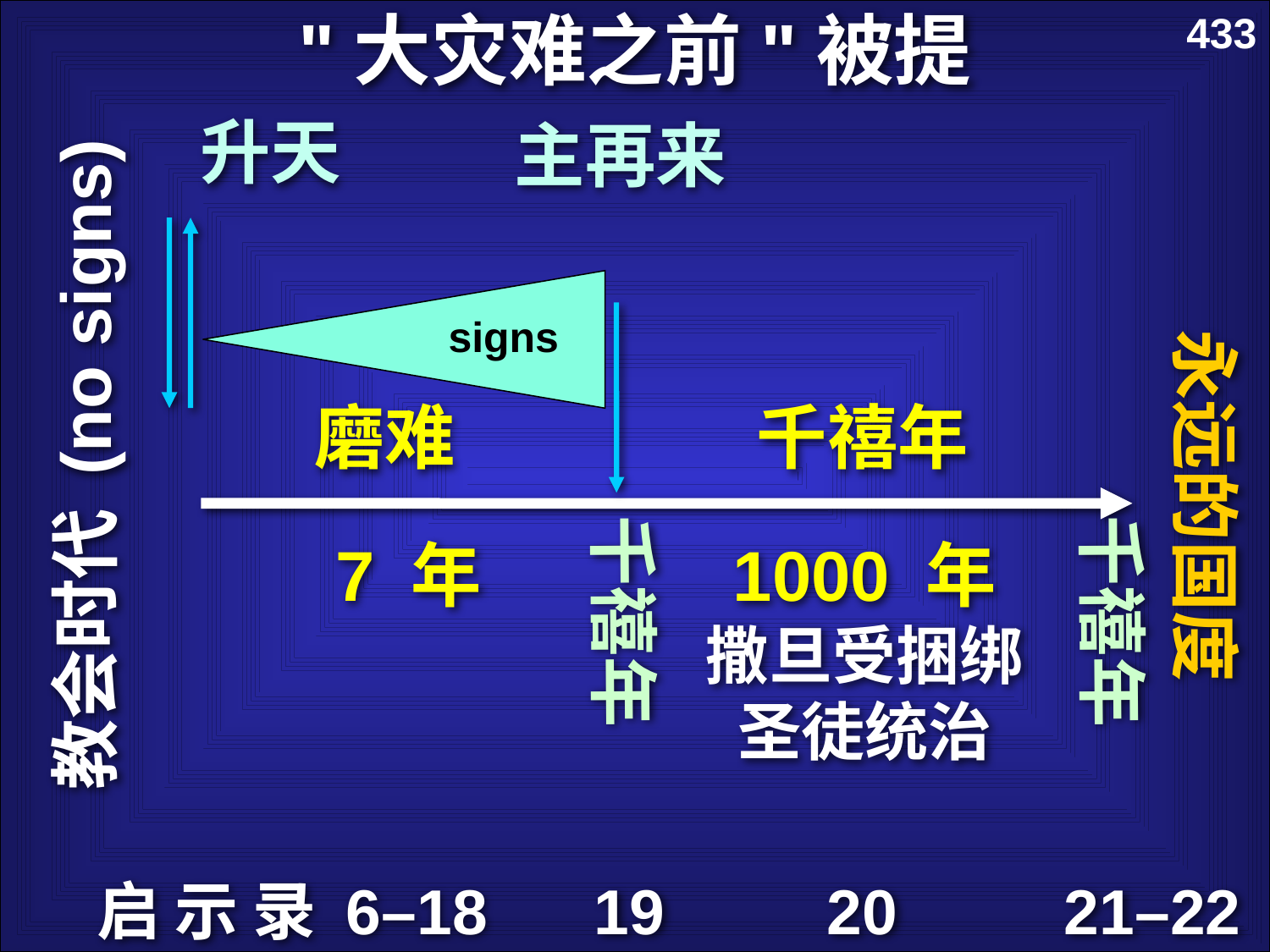

433
"大灾难之前"被提
升天
主再来

signs

磨难
千禧年
教会时代 (no signs)
永远的国度

7 年
1000 年
撒旦受捆绑
圣徒统治
千禧年
千禧年
启 示 录 6–18
19
20
21–22